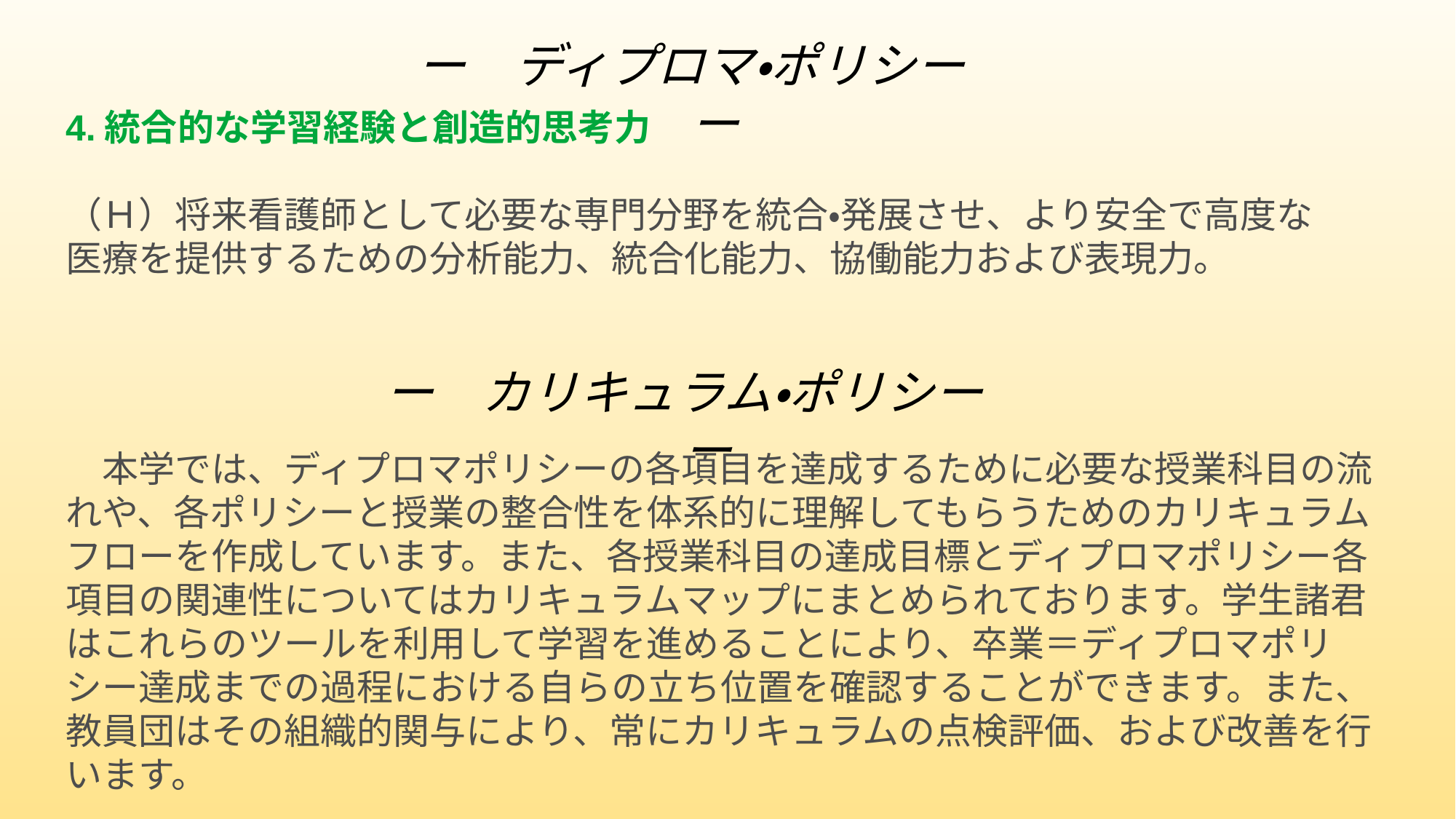

ー　ディプロマ・ポリシー　ー
4.統合的な学習経験と創造的思考力

（Ｈ）将来看護師として必要な専門分野を統合・発展させ、より安全で高度な医療を提供するための分析能力、統合化能力、協働能力および表現力。
ー　カリキュラム・ポリシー　ー
　本学では、ディプロマポリシーの各項目を達成するために必要な授業科目の流れや、各ポリシーと授業の整合性を体系的に理解してもらうためのカリキュラムフローを作成しています。また、各授業科目の達成目標とディプロマポリシー各項目の関連性についてはカリキュラムマップにまとめられております。学生諸君はこれらのツールを利用して学習を進めることにより、卒業＝ディプロマポリシー達成までの過程における自らの立ち位置を確認することができます。また、教員団はその組織的関与により、常にカリキュラムの点検評価、および改善を行います。